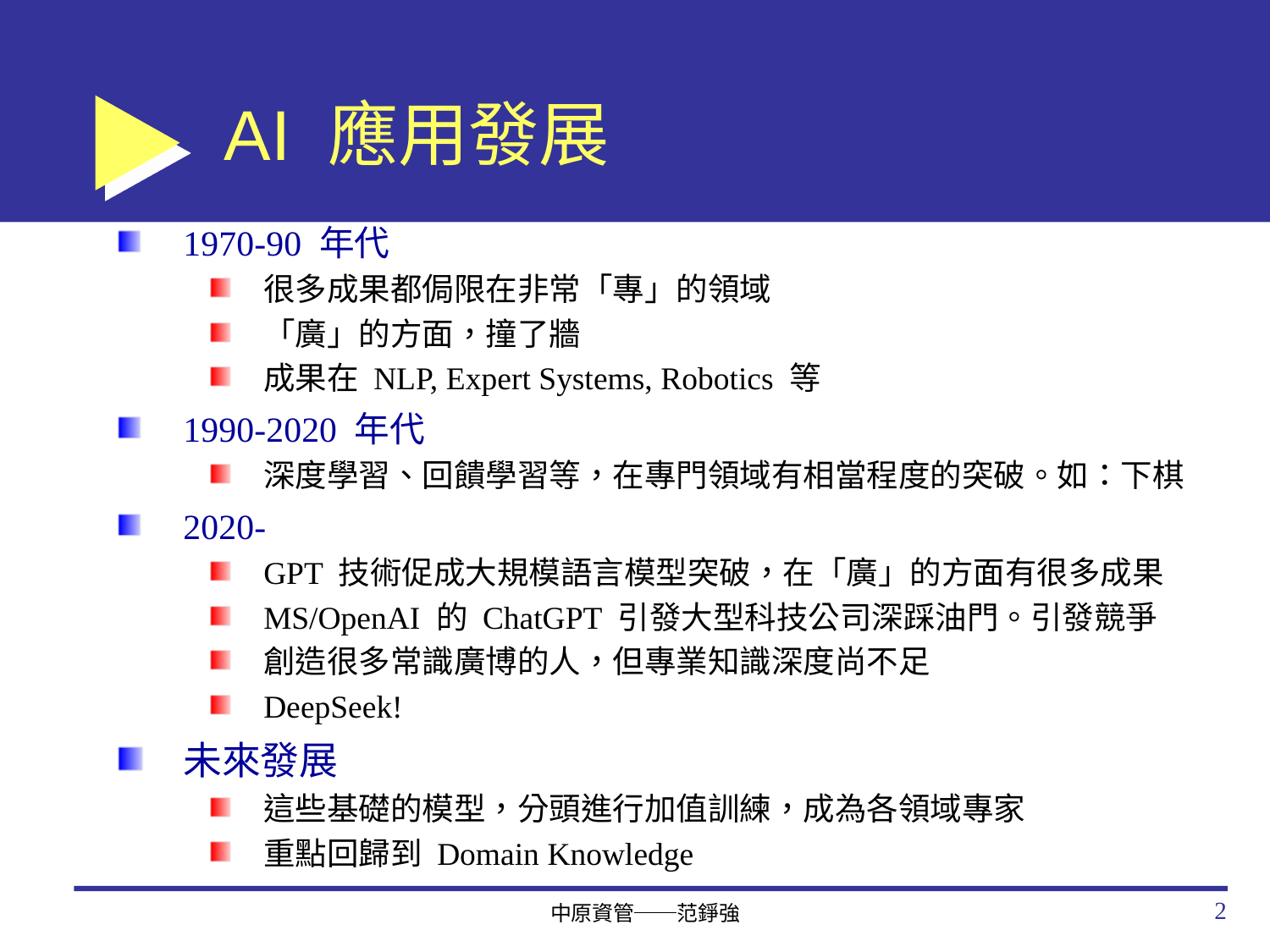

# AI 應用發展
1970-90 年代
很多成果都侷限在非常「專」的領域
「廣」的方面，撞了牆
成果在 NLP, Expert Systems, Robotics 等
1990-2020 年代
深度學習、回饋學習等，在專門領域有相當程度的突破。如：下棋
2020-
GPT 技術促成大規模語言模型突破，在「廣」的方面有很多成果
MS/OpenAI 的 ChatGPT 引發大型科技公司深踩油門。引發競爭
創造很多常識廣博的人，但專業知識深度尚不足
DeepSeek!
未來發展
這些基礎的模型，分頭進行加值訓練，成為各領域專家
重點回歸到 Domain Knowledge

2